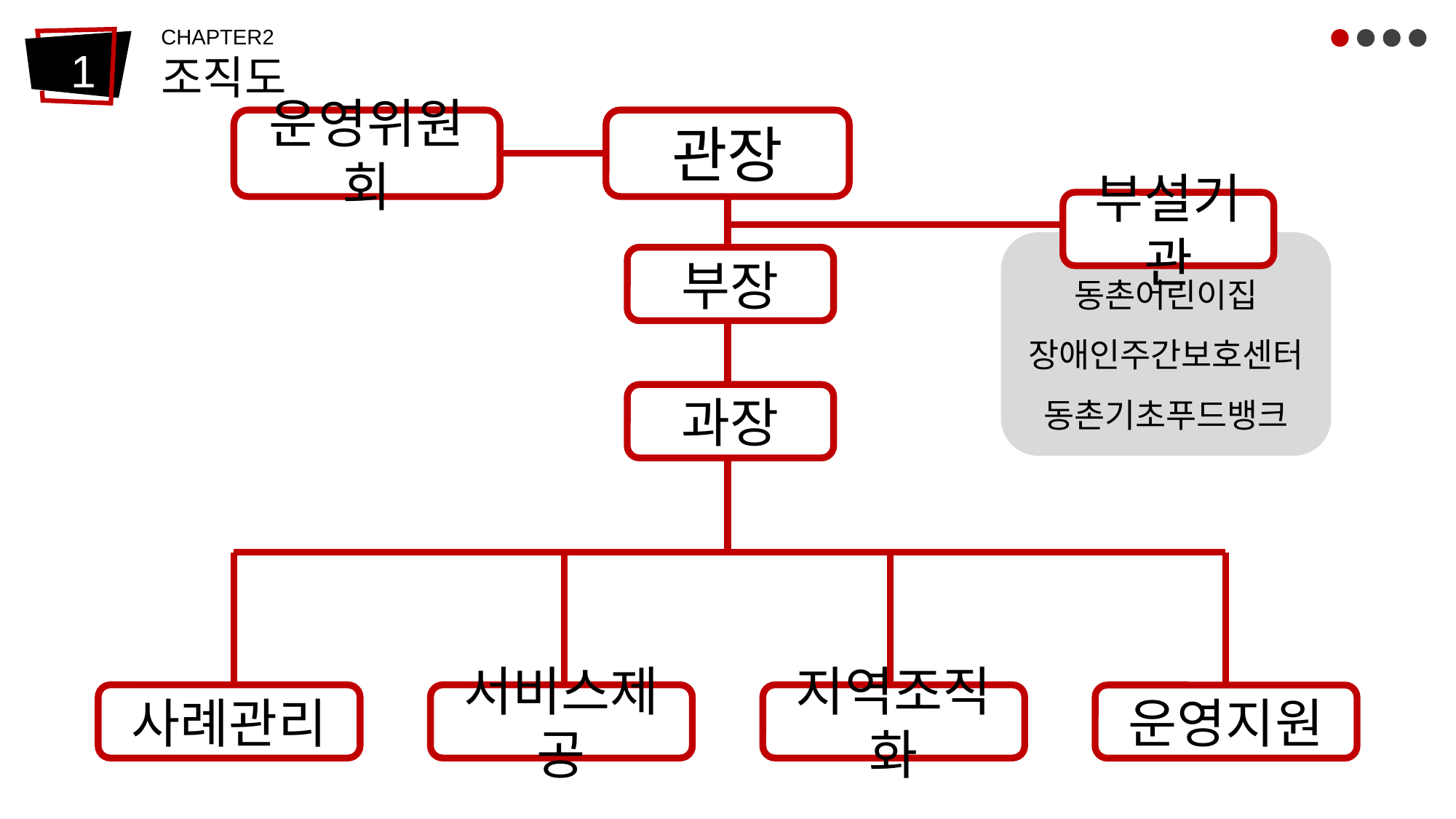

CHAPTER2
조직도

1

1
운영위원회
관장
부설기관
동촌어린이집
장애인주간보호센터
동촌기초푸드뱅크
부장
과장
지역조직화
서비스제공
사례관리
운영지원